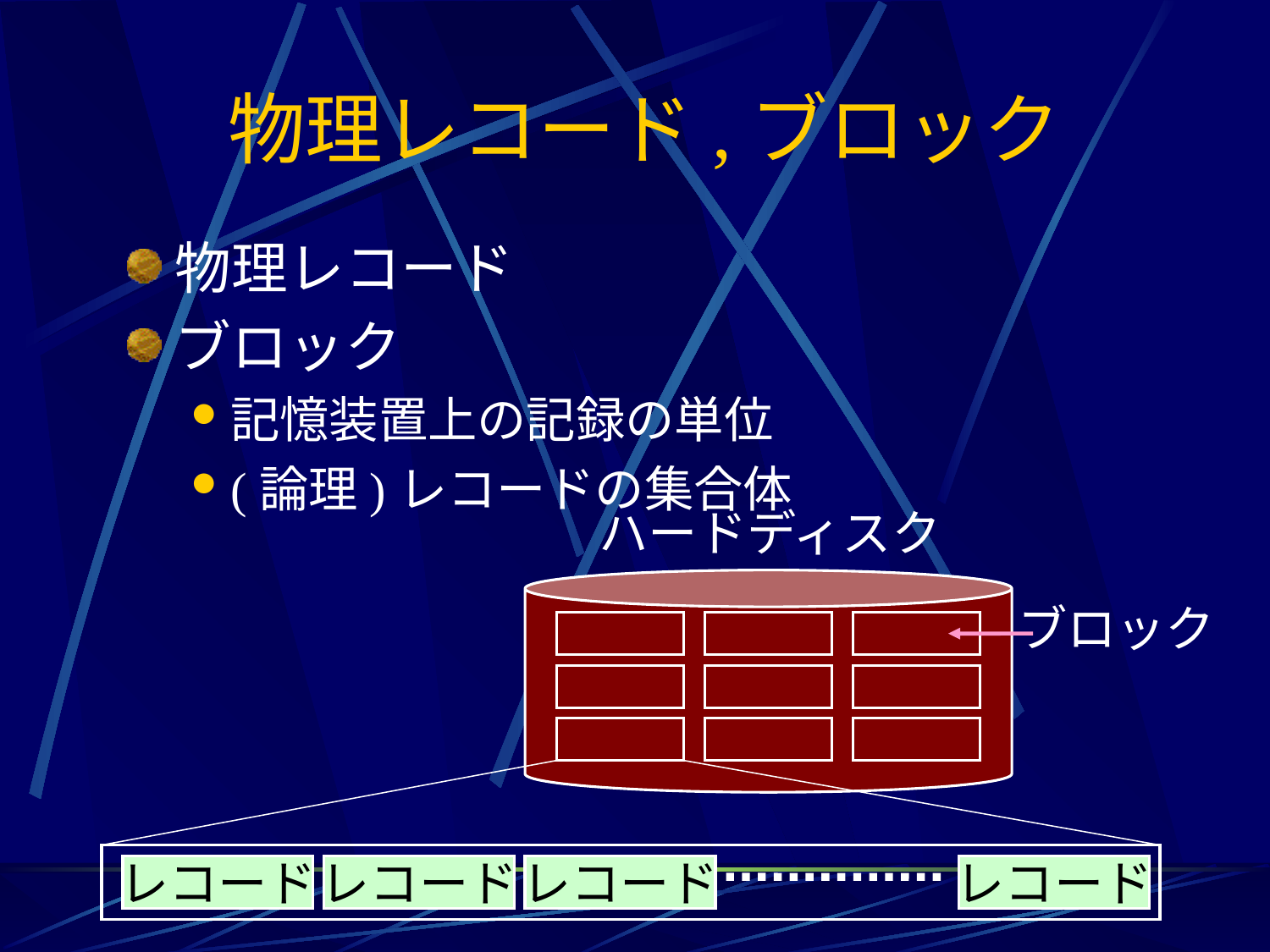

# 物理レコード,ブロック
物理レコード
ブロック
記憶装置上の記録の単位
(論理)レコードの集合体
ハードディスク

ブロック

レコード
レコード
レコード
レコード